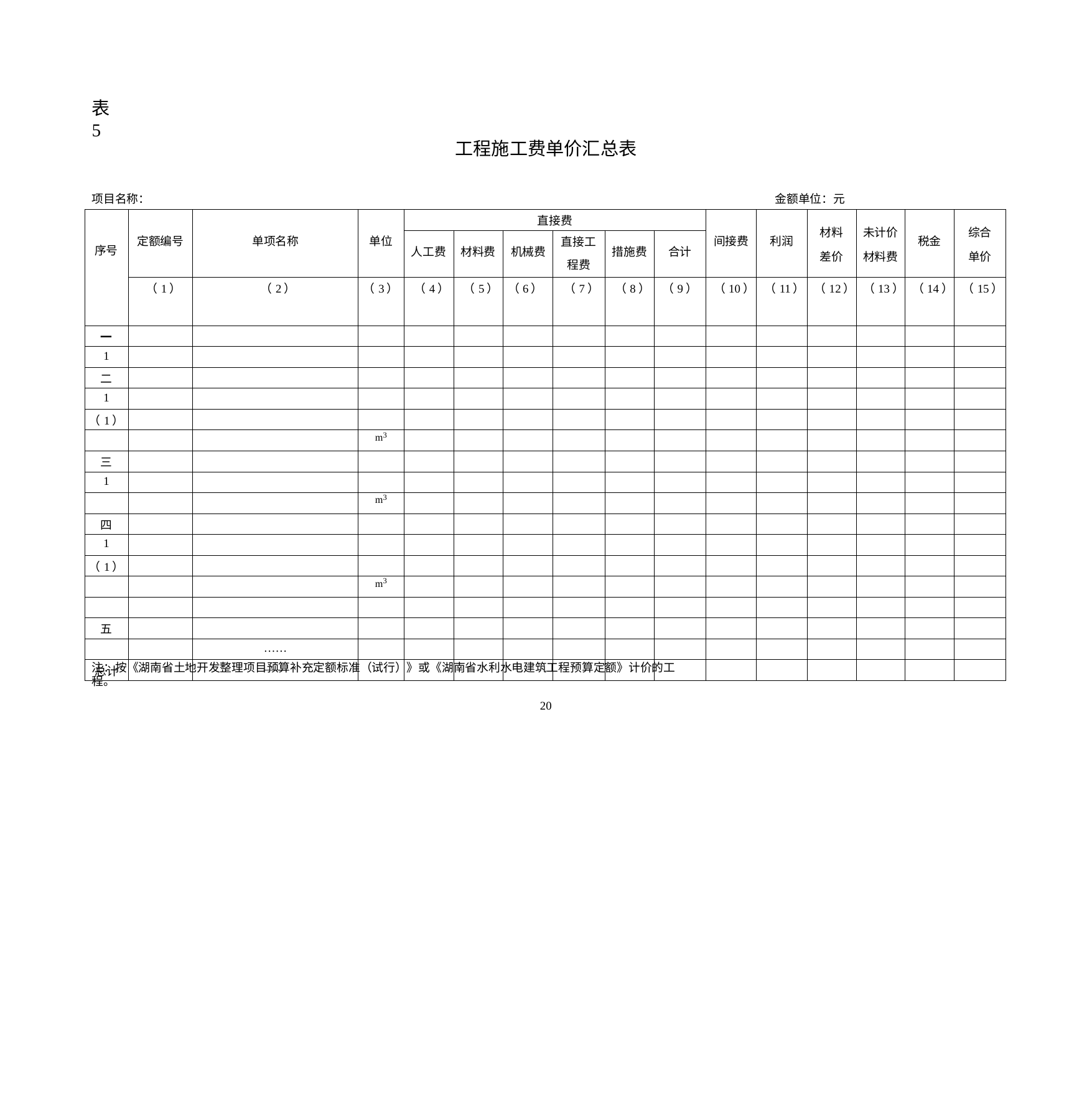

表 5
工程施工费单价汇总表
项目名称：
金额单位：元
| 序号 | 定额编号 | 单项名称 | 单位 | 直接费 |  |  |  |  |  | 间接费 | 利润 | 材料 差价 | 未计价 材料费 | 税金 | 综合 单价 |
| --- | --- | --- | --- | --- | --- | --- | --- | --- | --- | --- | --- | --- | --- | --- | --- |
|  |  |  |  | 人工费 | 材料费 | 机械费 | 直接工 程费 | 措施费 | 合计 |  |  |  |  |  |  |
|  | （1） | （2） | （3） | （4） | （5） | （6） | （7） | （8） | （9） | （10） | （11） | （12） | （13） | （14） | （15） |
| 一 |  |  |  |  |  |  |  |  |  |  |  |  |  |  |  |
| 1 |  |  |  |  |  |  |  |  |  |  |  |  |  |  |  |
| 二 |  |  |  |  |  |  |  |  |  |  |  |  |  |  |  |
| 1 |  |  |  |  |  |  |  |  |  |  |  |  |  |  |  |
| （1） |  |  |  |  |  |  |  |  |  |  |  |  |  |  |  |
|  |  |  | m3 |  |  |  |  |  |  |  |  |  |  |  |  |
| 三 |  |  |  |  |  |  |  |  |  |  |  |  |  |  |  |
| 1 |  |  |  |  |  |  |  |  |  |  |  |  |  |  |  |
|  |  |  | m3 |  |  |  |  |  |  |  |  |  |  |  |  |
| 四 |  |  |  |  |  |  |  |  |  |  |  |  |  |  |  |
| 1 |  |  |  |  |  |  |  |  |  |  |  |  |  |  |  |
| （1） |  |  |  |  |  |  |  |  |  |  |  |  |  |  |  |
|  |  |  | m3 |  |  |  |  |  |  |  |  |  |  |  |  |
|  |  |  |  |  |  |  |  |  |  |  |  |  |  |  |  |
| 五 |  |  |  |  |  |  |  |  |  |  |  |  |  |  |  |
|  |  | …… |  |  |  |  |  |  |  |  |  |  |  |  |  |
| 总计 |  | —— |  |  |  |  |  |  |  |  |  |  |  |  |  |
注：按《湖南省土地开发整理项目预算补充定额标准（试行）》或《湖南省水利水电建筑工程预算定额》计价的工程。
20